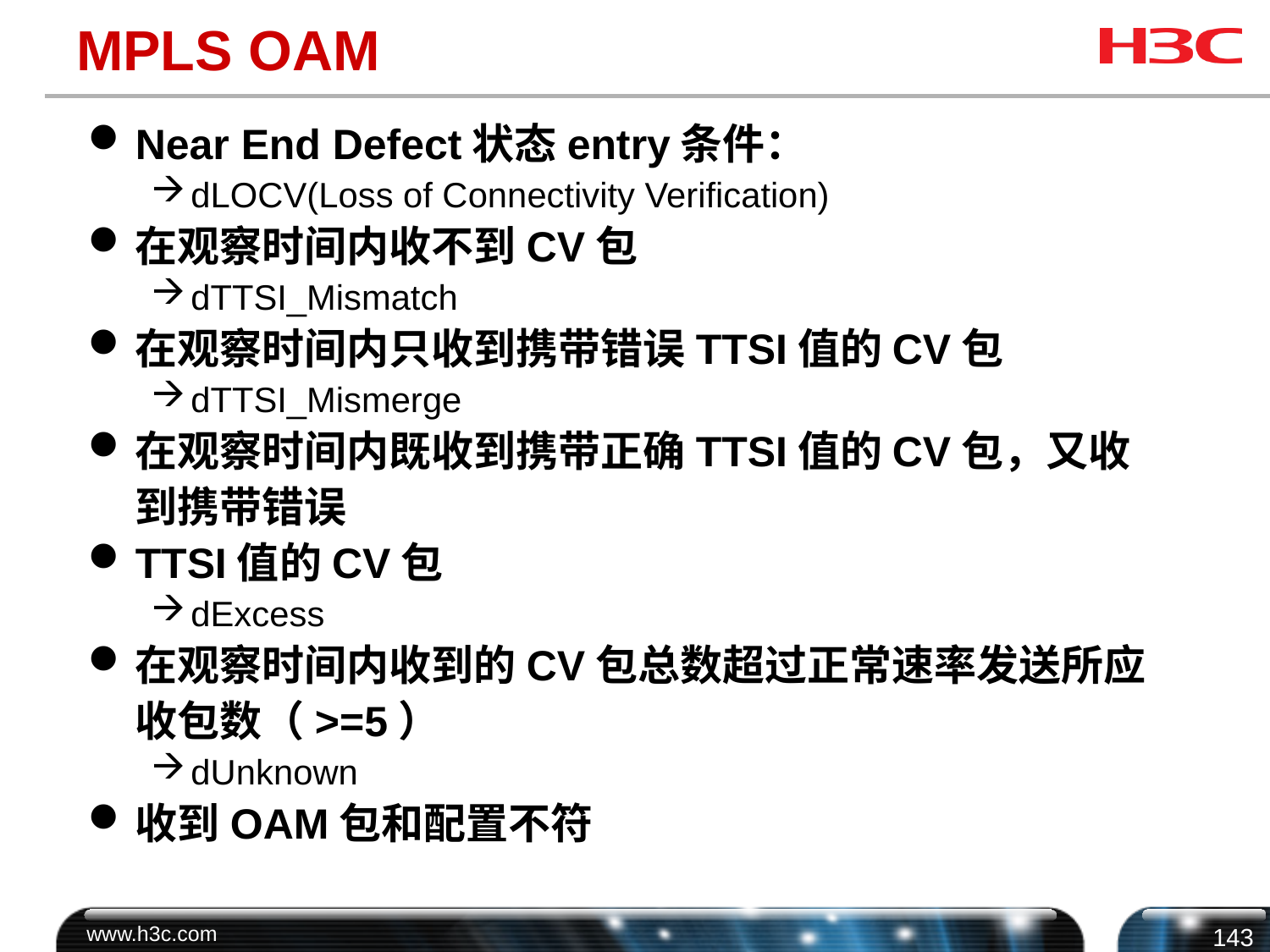

# MPLS OAM
Near End Defect状态entry条件：
dLOCV(Loss of Connectivity Verification)
在观察时间内收不到CV包
dTTSI_Mismatch
在观察时间内只收到携带错误TTSI值的CV包
dTTSI_Mismerge
在观察时间内既收到携带正确TTSI值的CV包，又收到携带错误
TTSI值的CV包
dExcess
在观察时间内收到的CV包总数超过正常速率发送所应收包数（>=5）
dUnknown
收到OAM包和配置不符